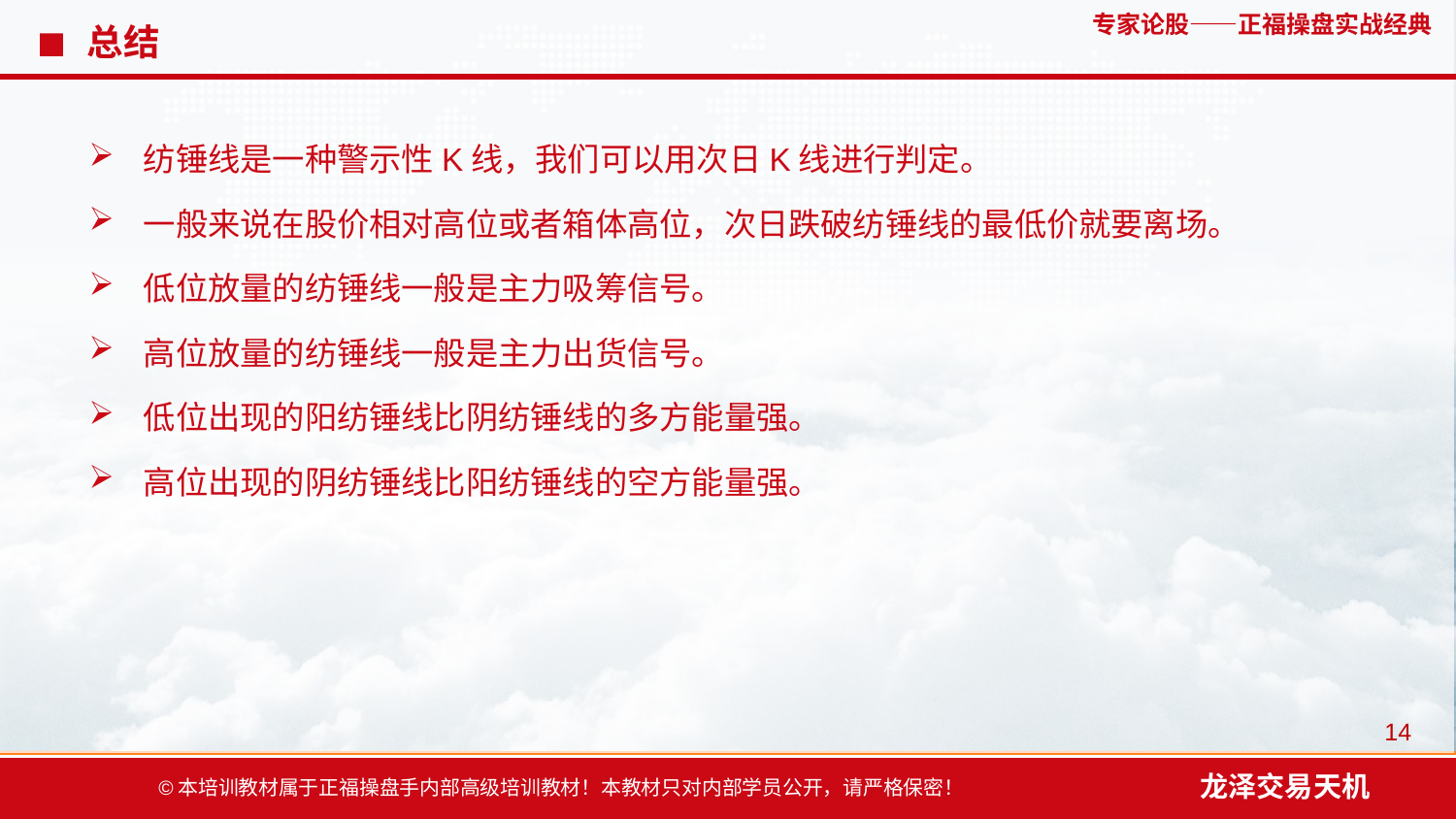

# 总结
纺锤线是一种警示性K线，我们可以用次日K线进行判定。
一般来说在股价相对高位或者箱体高位，次日跌破纺锤线的最低价就要离场。
低位放量的纺锤线一般是主力吸筹信号。
高位放量的纺锤线一般是主力出货信号。
低位出现的阳纺锤线比阴纺锤线的多方能量强。
高位出现的阴纺锤线比阳纺锤线的空方能量强。